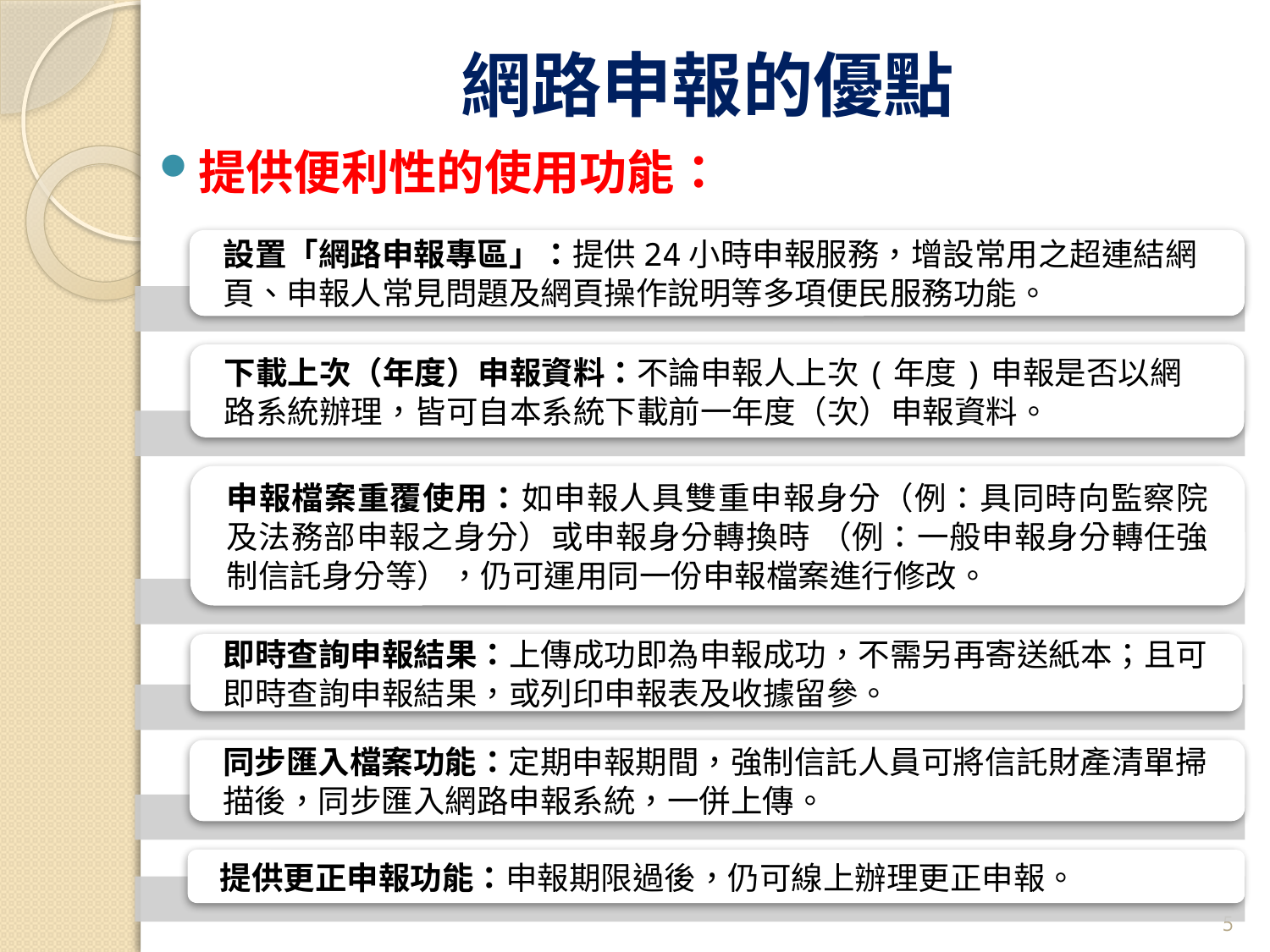

# 網路申報的優點
提供便利性的使用功能：
設置「網路申報專區」：提供24小時申報服務，增設常用之超連結網頁、申報人常見問題及網頁操作說明等多項便民服務功能。
下載上次（年度）申報資料：不論申報人上次(年度)申報是否以網路系統辦理，皆可自本系統下載前一年度（次）申報資料。
申報檔案重覆使用：如申報人具雙重申報身分（例：具同時向監察院及法務部申報之身分）或申報身分轉換時 （例：一般申報身分轉任強制信託身分等），仍可運用同一份申報檔案進行修改。
即時查詢申報結果：上傳成功即為申報成功，不需另再寄送紙本；且可即時查詢申報結果，或列印申報表及收據留參。
同步匯入檔案功能：定期申報期間，強制信託人員可將信託財產清單掃描後，同步匯入網路申報系統，一併上傳。
提供更正申報功能：申報期限過後，仍可線上辦理更正申報。
5